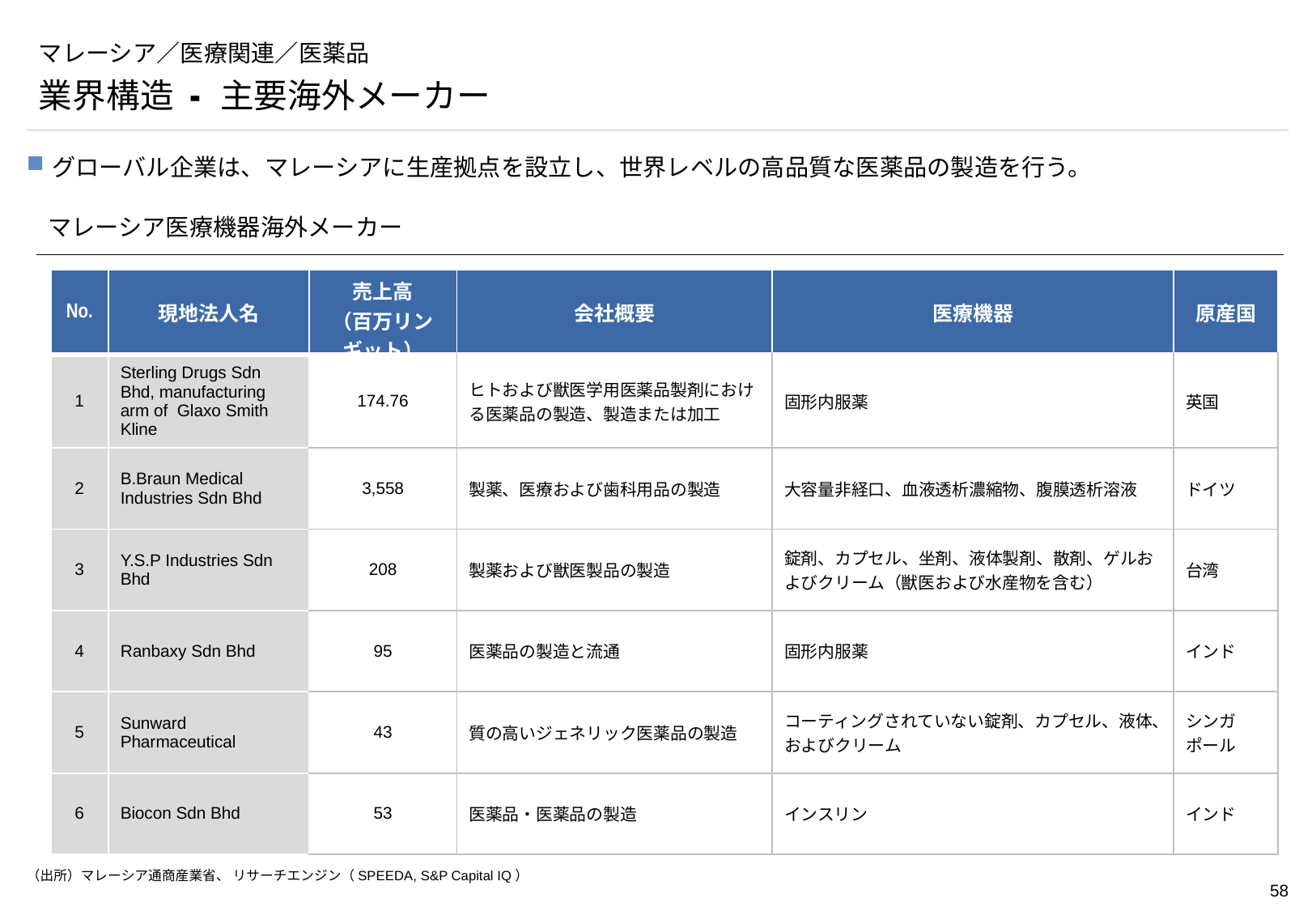

# マレーシア／医療関連／医薬品
業界構造 - 主要海外メーカー
グローバル企業は、マレーシアに生産拠点を設立し、世界レベルの高品質な医薬品の製造を行う。
マレーシア医療機器海外メーカー
| No. | 現地法人名 | 売上高 （百万リンギット） | 会社概要 | 医療機器 | 原産国 |
| --- | --- | --- | --- | --- | --- |
| 1 | Sterling Drugs Sdn Bhd, manufacturing arm of Glaxo Smith Kline | 174.76 | ヒトおよび獣医学用医薬品製剤における医薬品の製造、製造または加工 | 固形内服薬 | 英国 |
| 2 | B.Braun Medical Industries Sdn Bhd | 3,558 | 製薬、医療および歯科用品の製造 | 大容量非経口、血液透析濃縮物、腹膜透析溶液 | ドイツ |
| 3 | Y.S.P Industries Sdn Bhd | 208 | 製薬および獣医製品の製造 | 錠剤、カプセル、坐剤、液体製剤、散剤、ゲルおよびクリーム（獣医および水産物を含む） | 台湾 |
| 4 | Ranbaxy Sdn Bhd | 95 | 医薬品の製造と流通 | 固形内服薬 | インド |
| 5 | Sunward Pharmaceutical | 43 | 質の高いジェネリック医薬品の製造 | コーティングされていない錠剤、カプセル、液体、およびクリーム | シンガポール |
| 6 | Biocon Sdn Bhd | 53 | 医薬品・医薬品の製造 | インスリン | インド |
（出所）マレーシア通商産業省、 リサーチエンジン（SPEEDA, S&P Capital IQ）